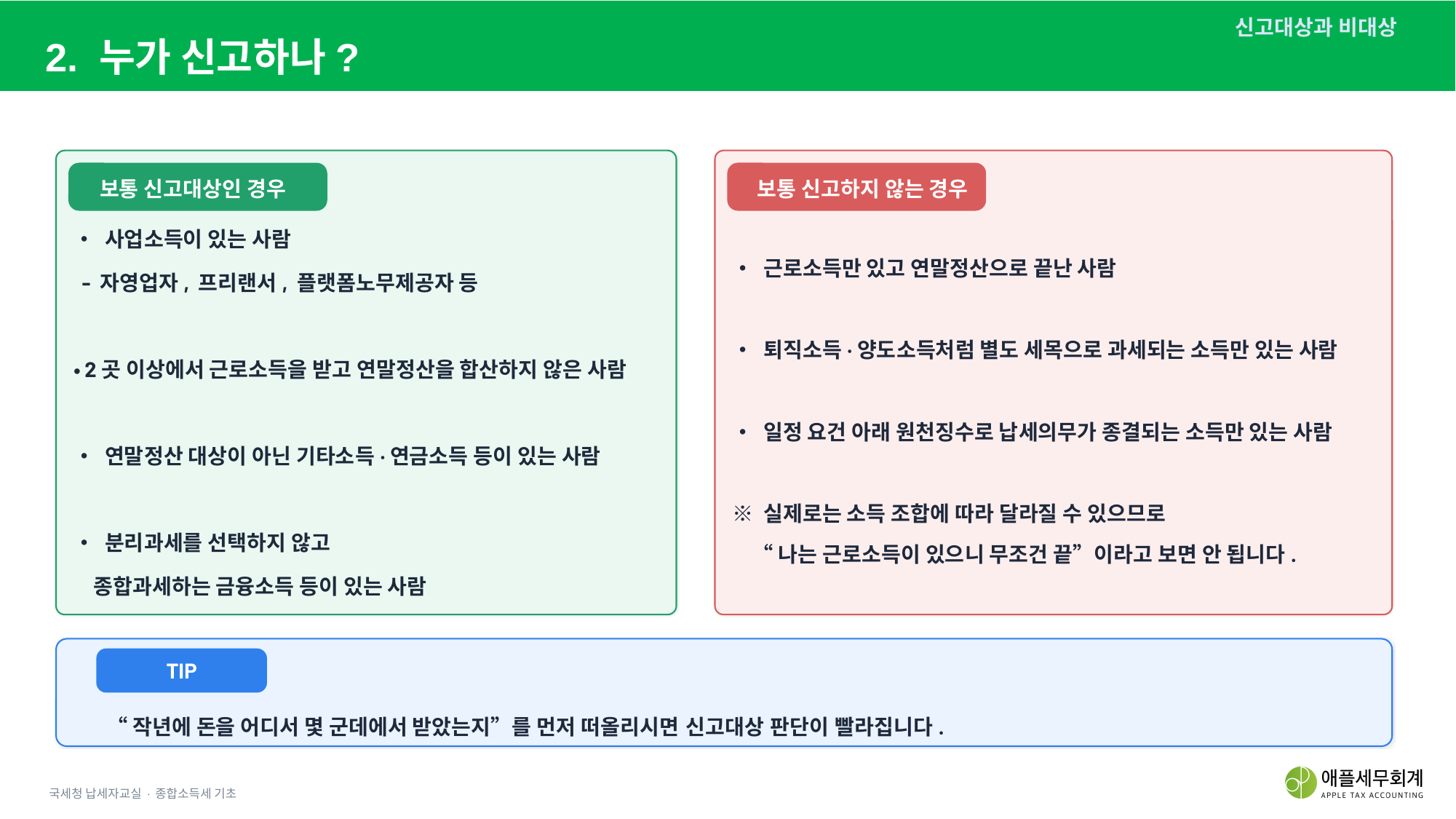

신고대상과 비대상
2. 누가 신고하나?

보통 신고대상인 경우
보통 신고하지 않는 경우
• 사업소득이 있는 사람
  - 자영업자, 프리랜서, 플랫폼노무제공자 등

• 2곳 이상에서 근로소득을 받고 연말정산을 합산하지 않은 사람

• 연말정산 대상이 아닌 기타소득·연금소득 등이 있는 사람

• 분리과세를 선택하지 않고
   종합과세하는 금융소득 등이 있는 사람
• 근로소득만 있고 연말정산으로 끝난 사람

• 퇴직소득·양도소득처럼 별도 세목으로 과세되는 소득만 있는 사람

• 일정 요건 아래 원천징수로 납세의무가 종결되는 소득만 있는 사람

※ 실제로는 소득 조합에 따라 달라질 수 있으므로
    “나는 근로소득이 있으니 무조건 끝”이라고 보면 안 됩니다.

TIP
 “작년에 돈을 어디서 몇 군데에서 받았는지”를 먼저 떠올리시면 신고대상 판단이 빨라집니다.
국세청 납세자교실 · 종합소득세 기초